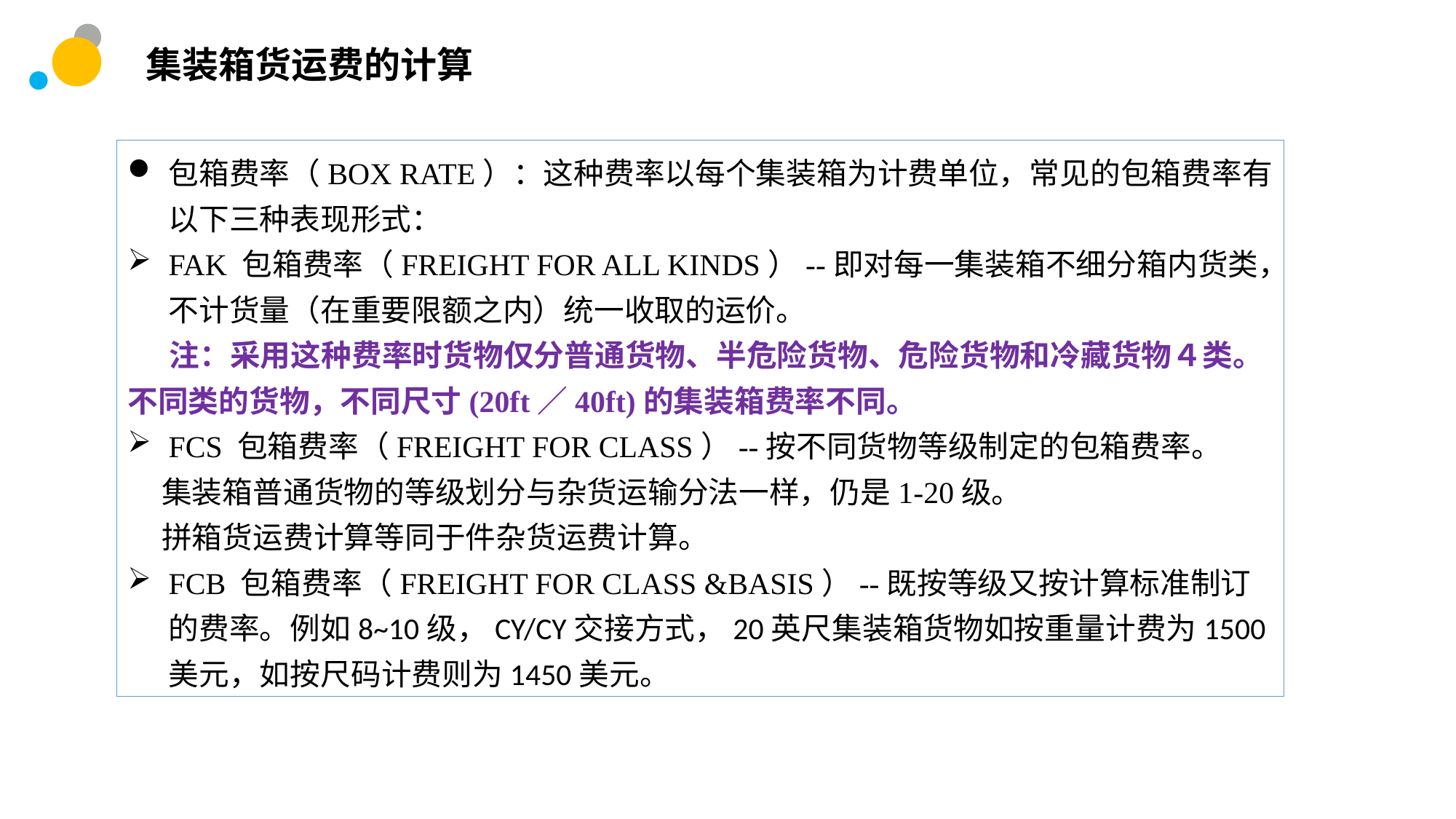

集装箱货运费的计算
包箱费率（BOX RATE）：这种费率以每个集装箱为计费单位，常见的包箱费率有以下三种表现形式：
FAK 包箱费率（FREIGHT FOR ALL KINDS）--即对每一集装箱不细分箱内货类，不计货量（在重要限额之内）统一收取的运价。
     注：采用这种费率时货物仅分普通货物、半危险货物、危险货物和冷藏货物４类。不同类的货物，不同尺寸(20ft／40ft)的集装箱费率不同。
FCS 包箱费率（FREIGHT FOR CLASS）--按不同货物等级制定的包箱费率。
    集装箱普通货物的等级划分与杂货运输分法一样，仍是1-20级。
    拼箱货运费计算等同于件杂货运费计算。
FCB 包箱费率（FREIGHT FOR CLASS &BASIS）--既按等级又按计算标准制订的费率。例如8~10级，CY/CY交接方式，20英尺集装箱货物如按重量计费为1500美元，如按尺码计费则为1450美元。